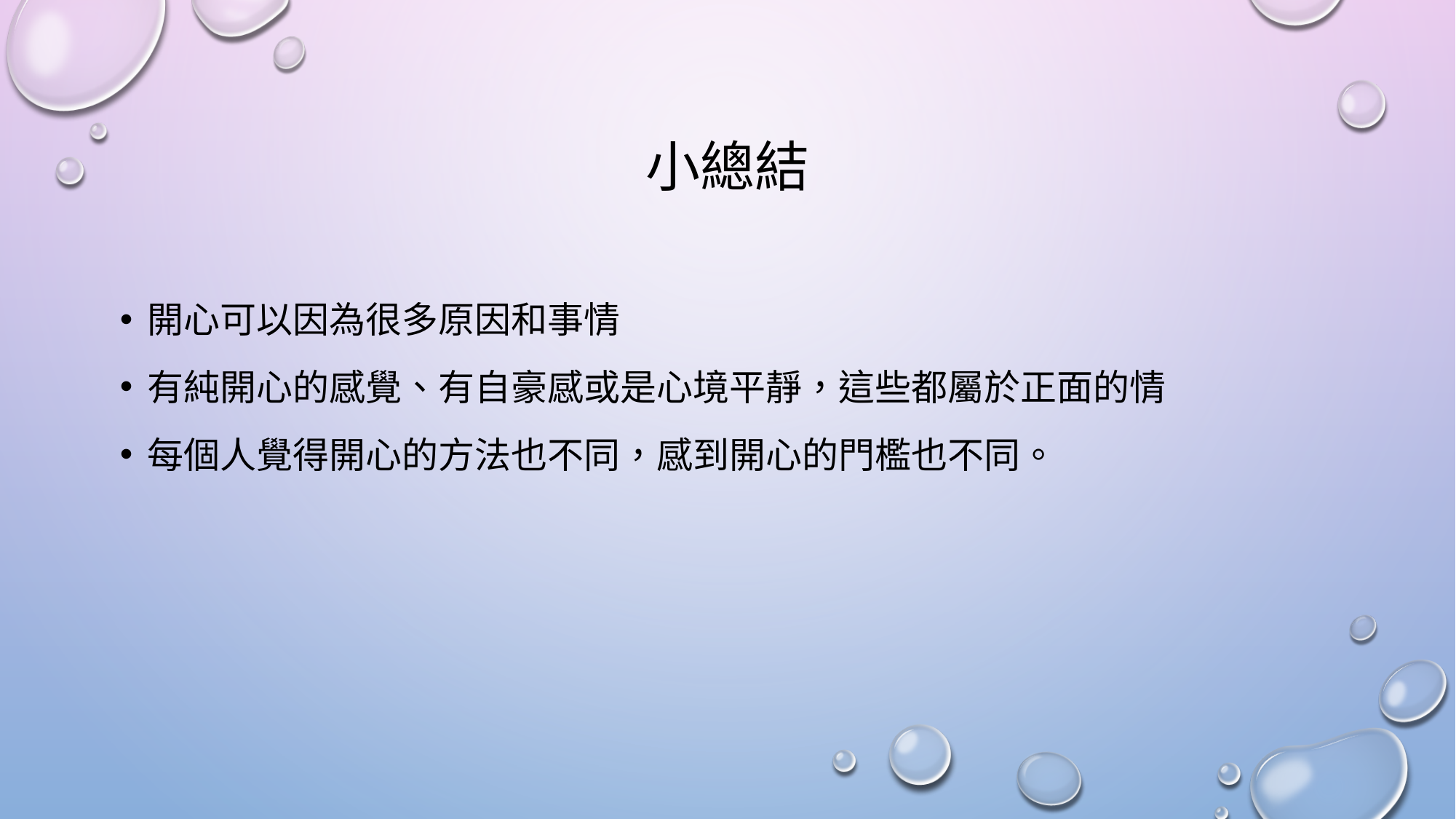

# 小總結
開心可以因為很多原因和事情
有純開心的感覺、有自豪感或是心境平靜，這些都屬於正面的情
每個人覺得開心的方法也不同，感到開心的門檻也不同。